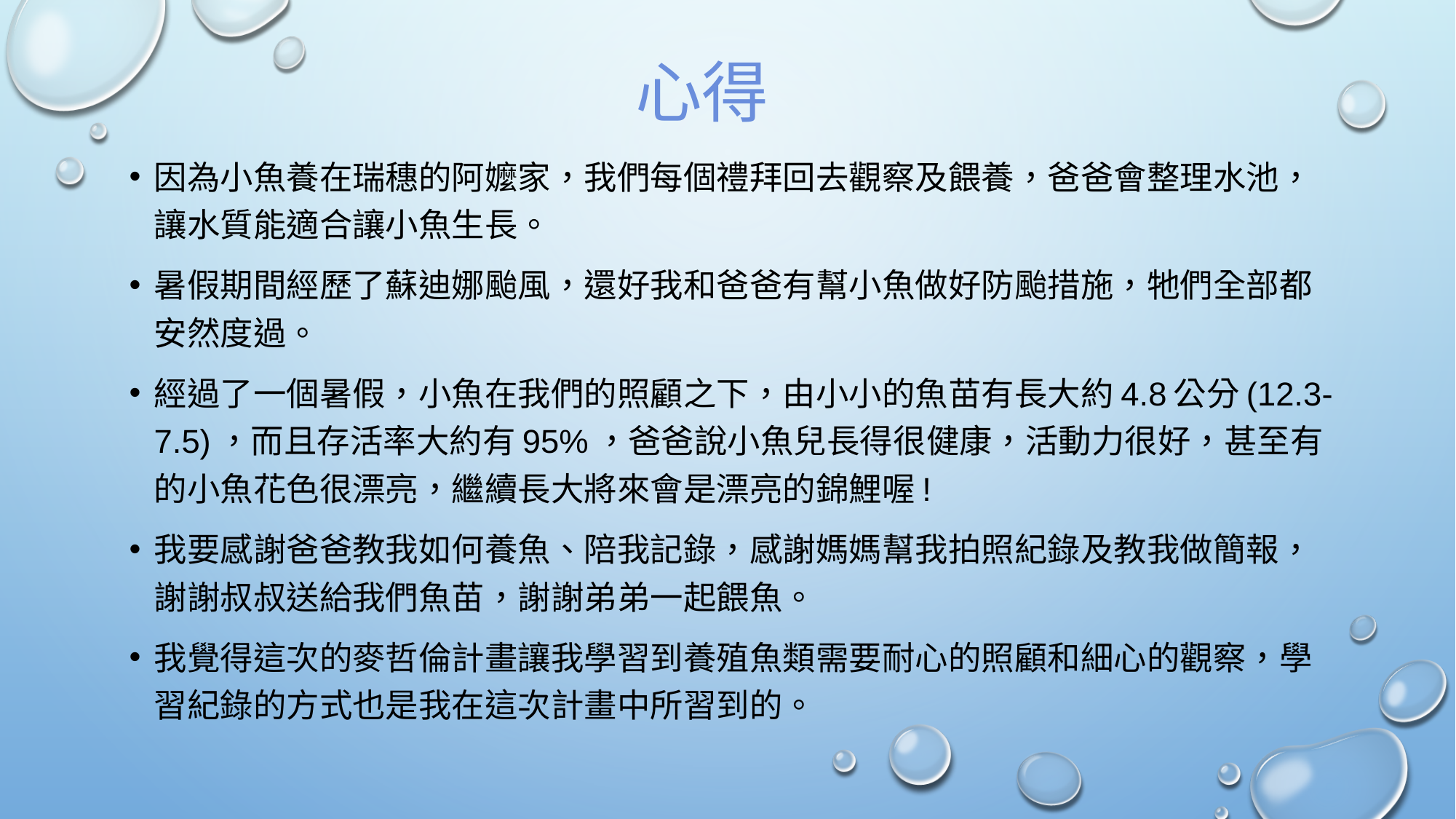

# 心得
因為小魚養在瑞穗的阿嬤家，我們每個禮拜回去觀察及餵養，爸爸會整理水池，讓水質能適合讓小魚生長。
暑假期間經歷了蘇迪娜颱風，還好我和爸爸有幫小魚做好防颱措施，牠們全部都安然度過。
經過了一個暑假，小魚在我們的照顧之下，由小小的魚苗有長大約4.8公分(12.3-7.5)，而且存活率大約有95%，爸爸說小魚兒長得很健康，活動力很好，甚至有的小魚花色很漂亮，繼續長大將來會是漂亮的錦鯉喔!
我要感謝爸爸教我如何養魚、陪我記錄，感謝媽媽幫我拍照紀錄及教我做簡報，謝謝叔叔送給我們魚苗，謝謝弟弟一起餵魚。
我覺得這次的麥哲倫計畫讓我學習到養殖魚類需要耐心的照顧和細心的觀察，學習紀錄的方式也是我在這次計畫中所習到的。